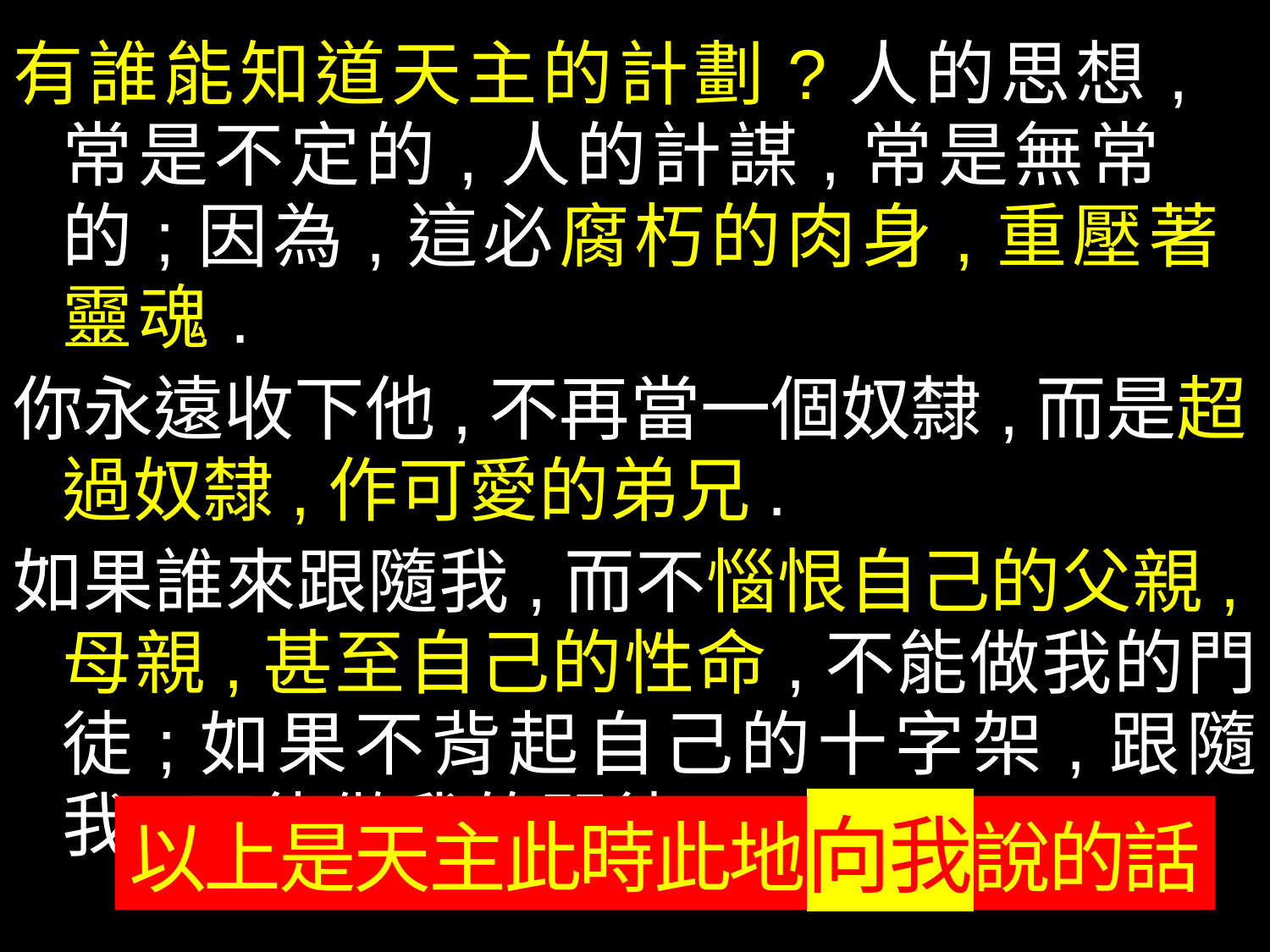

有誰能知道天主的計劃?人的思想,常是不定的,人的計謀,常是無常的;因為,這必腐朽的肉身,重壓著靈魂.
你永遠收下他,不再當一個奴隸,而是超過奴隸,作可愛的弟兄.
如果誰來跟隨我,而不惱恨自己的父親,母親,甚至自己的性命,不能做我的門徒;如果不背起自己的十字架,跟隨我,不能做我的門徒.
以上是天主此時此地向我說的話